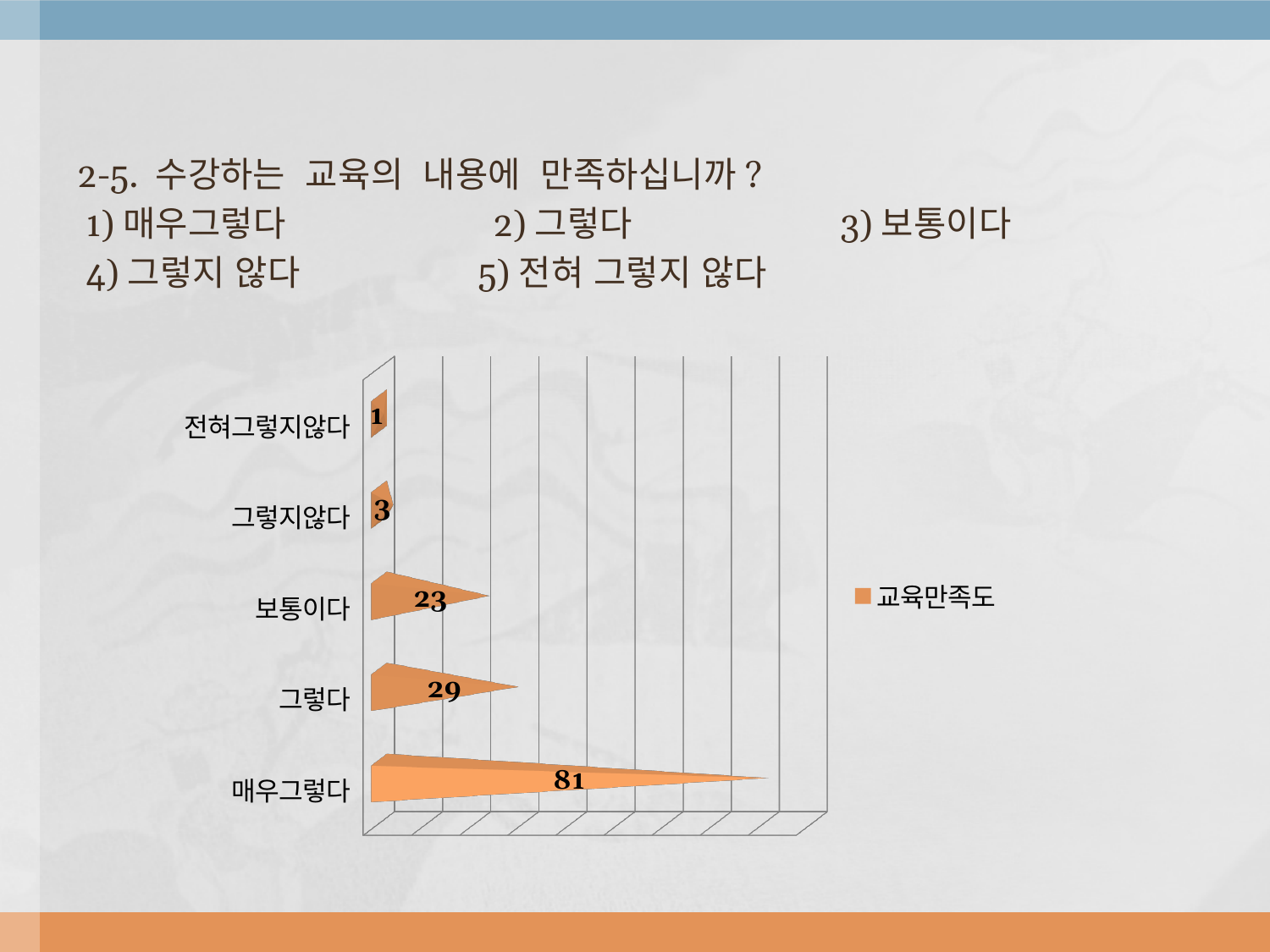

2-5. 수강하는  교육의  내용에  만족하십니까?
 1)매우그렇다                    2)그렇다                    3)보통이다
 4)그렇지 않다                 5)전혀 그렇지 않다

[unsupported chart]